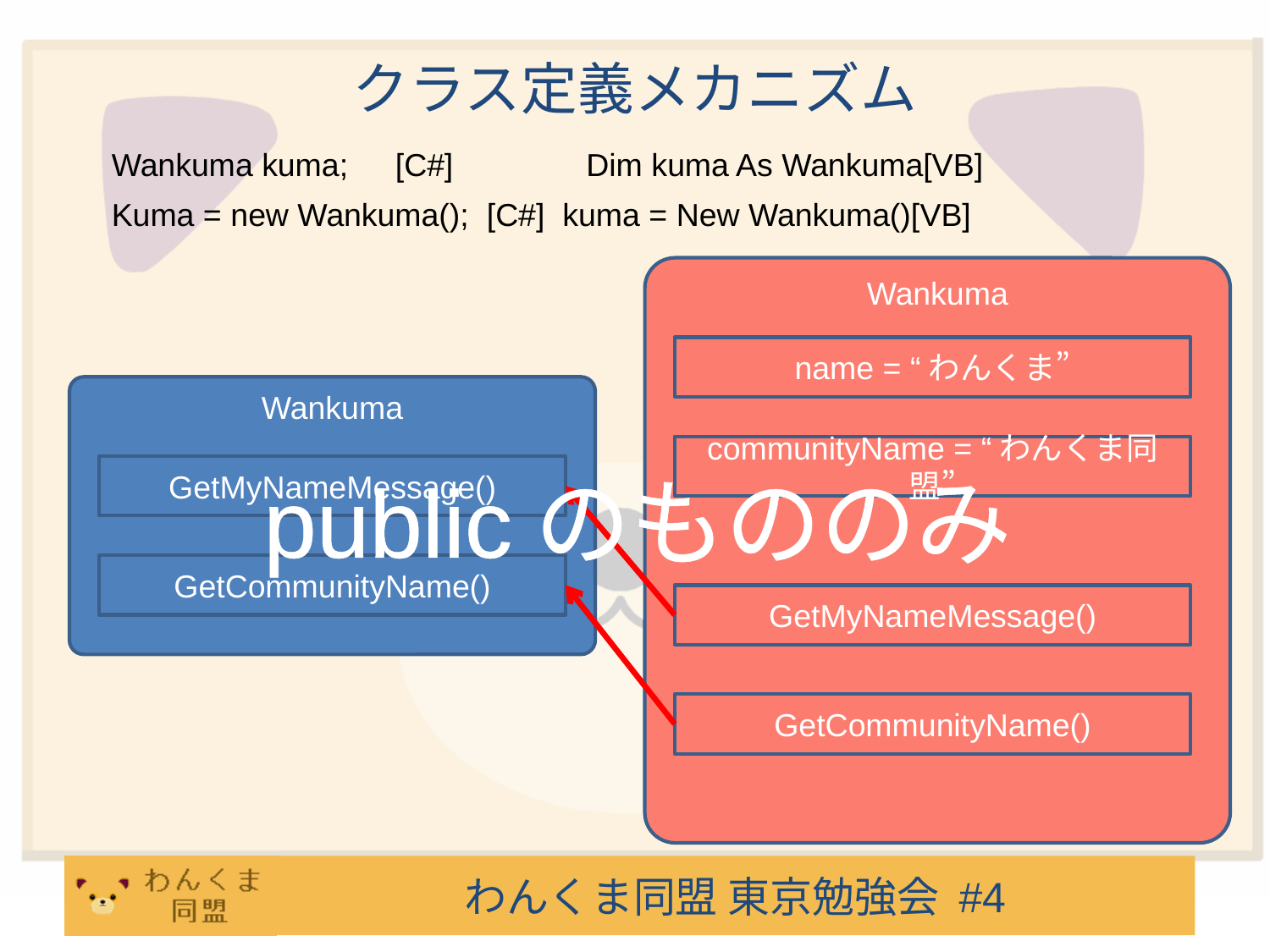

# クラス定義メカニズム
Wankuma kuma;　[C#]               Dim kuma As Wankuma[VB]
Wankuma
GetMyNameMessage()
GetCommunityName()
Kuma = new Wankuma();  [C#]  kuma = New Wankuma()[VB]
Wankuma
name = “わんくま”
communityName = “わんくま同盟”
GetMyNameMessage()
GetCommunityName()
publicのもののみ